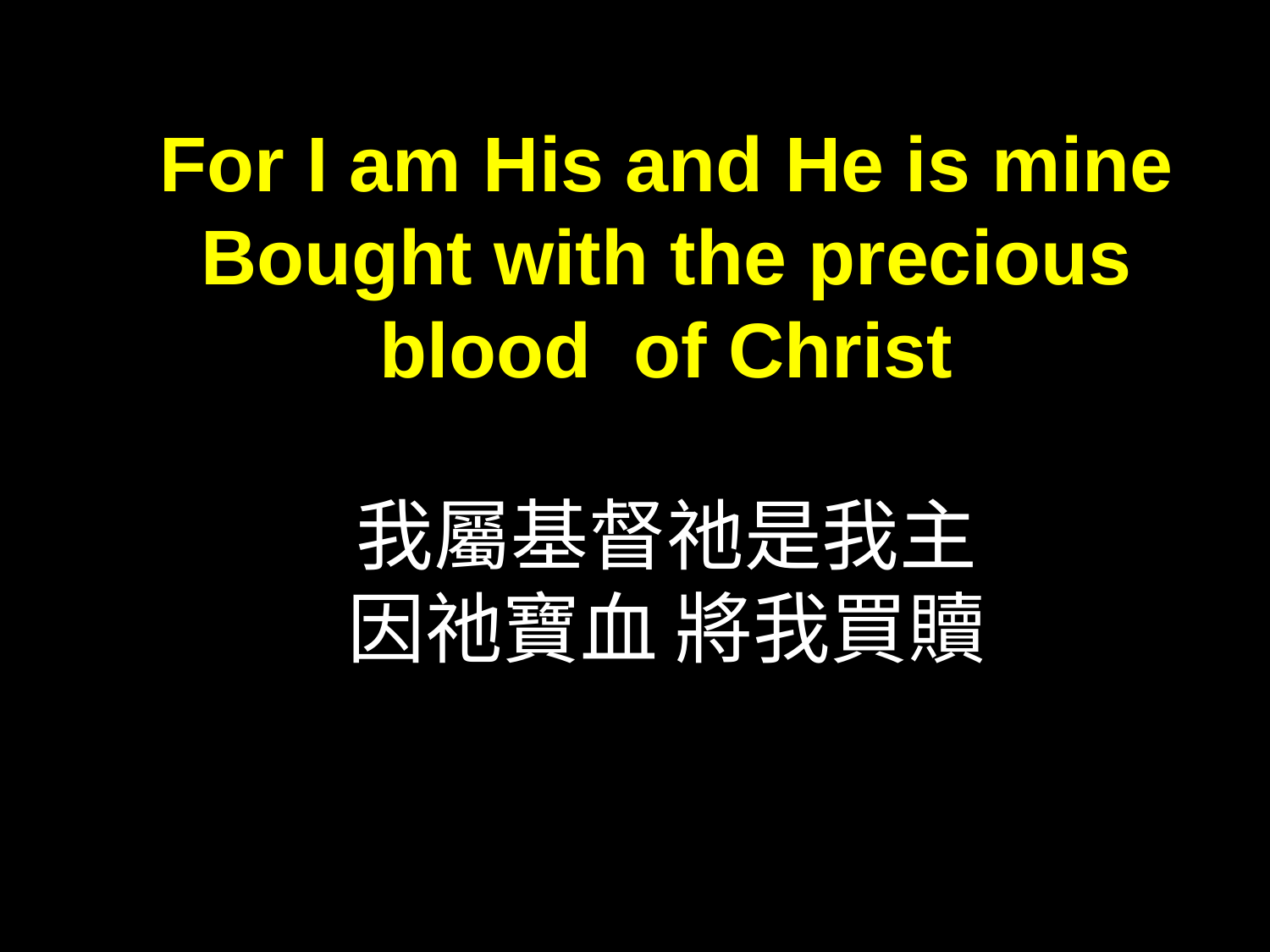

For I am His and He is mine
Bought with the precious blood  of Christ

我屬基督祂是我主
因祂寶血 將我買贖